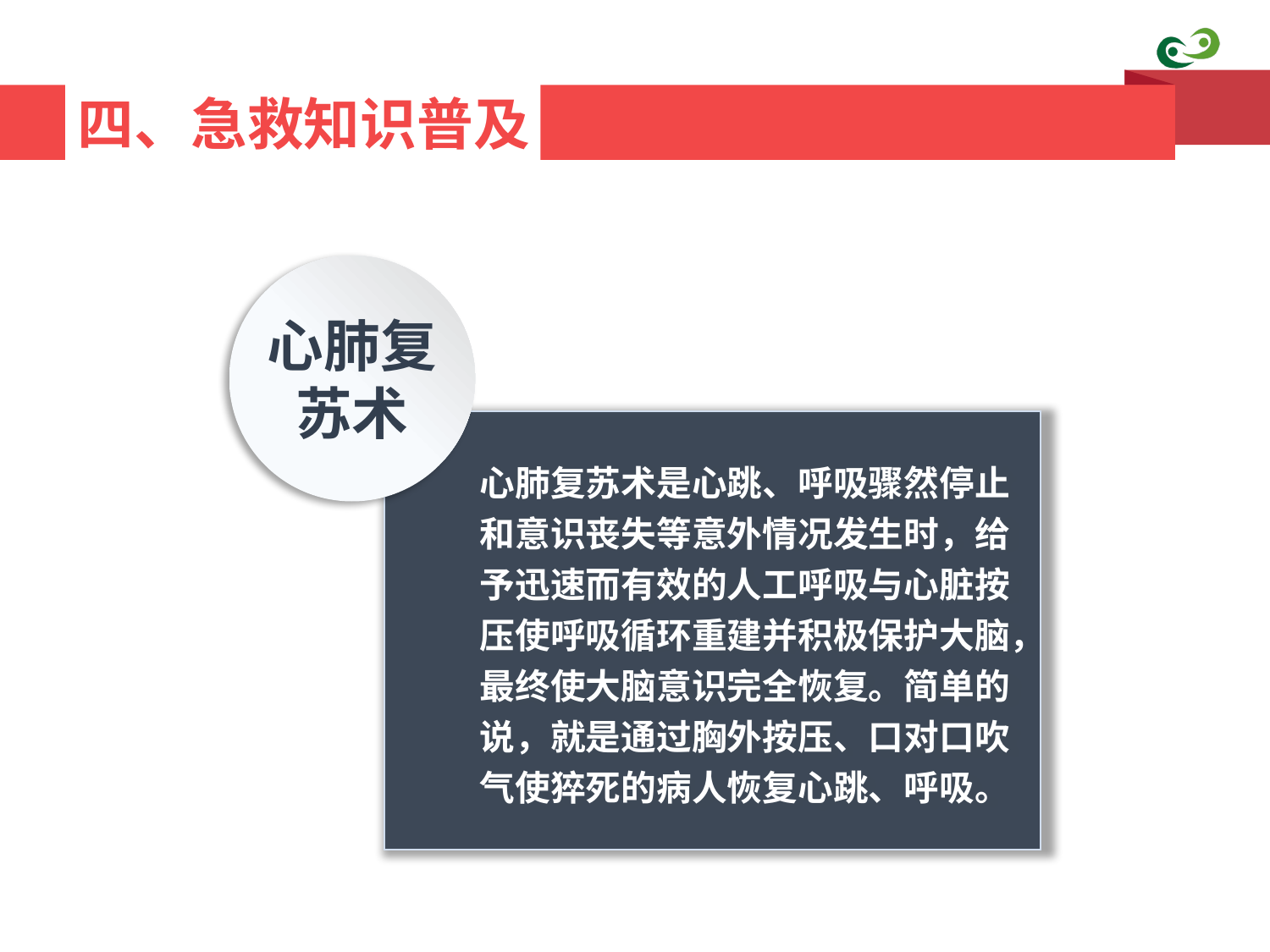

四、急救知识普及

心肺复苏术
心肺复苏术是心跳、呼吸骤然停止和意识丧失等意外情况发生时，给予迅速而有效的人工呼吸与心脏按压使呼吸循环重建并积极保护大脑，最终使大脑意识完全恢复。简单的说，就是通过胸外按压、口对口吹气使猝死的病人恢复心跳、呼吸。